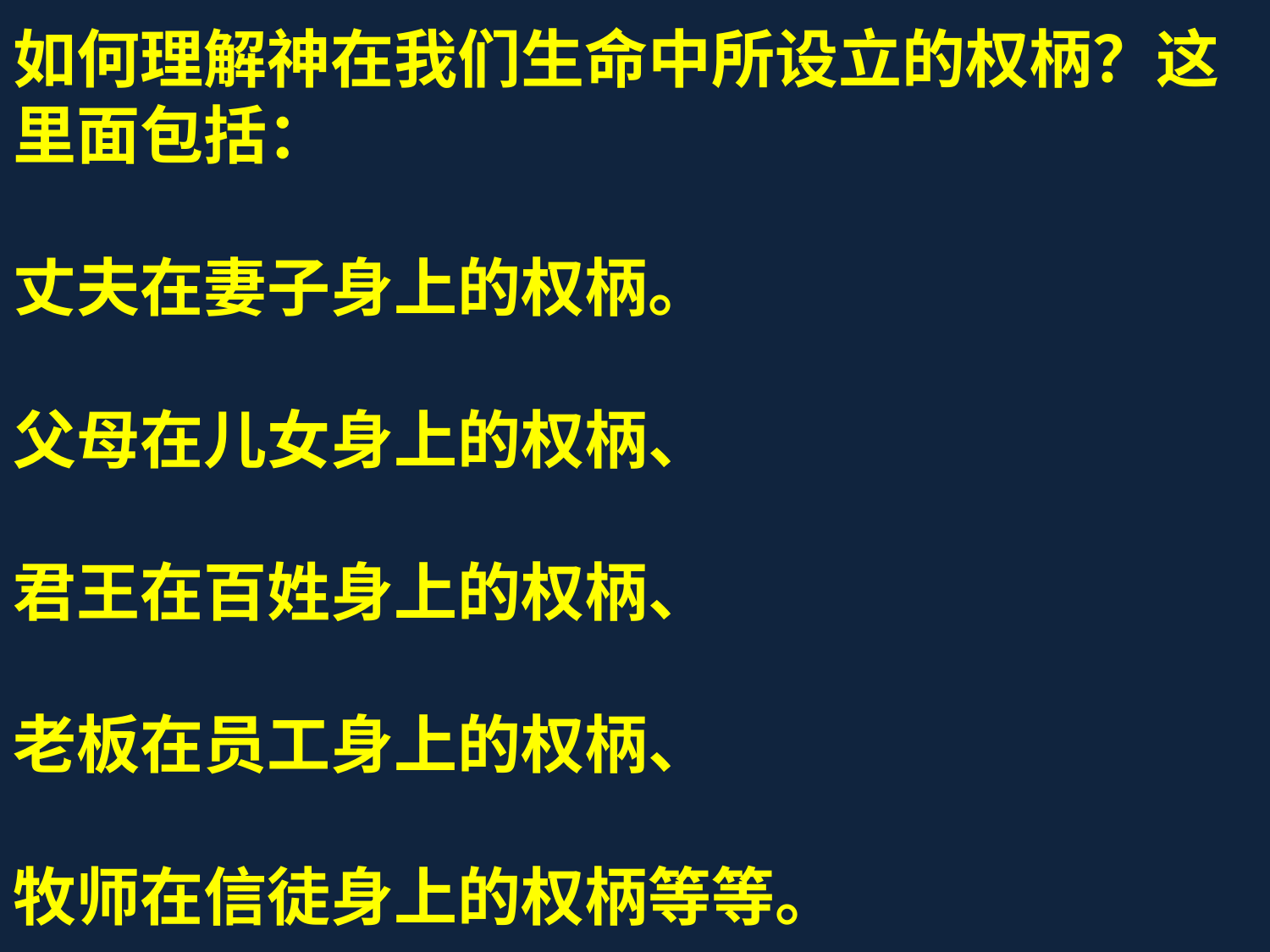

# 如何理解神在我们生命中所设立的权柄？这里面包括： 丈夫在妻子身上的权柄。 父母在儿女身上的权柄、 君王在百姓身上的权柄、 老板在员工身上的权柄、 牧师在信徒身上的权柄等等。